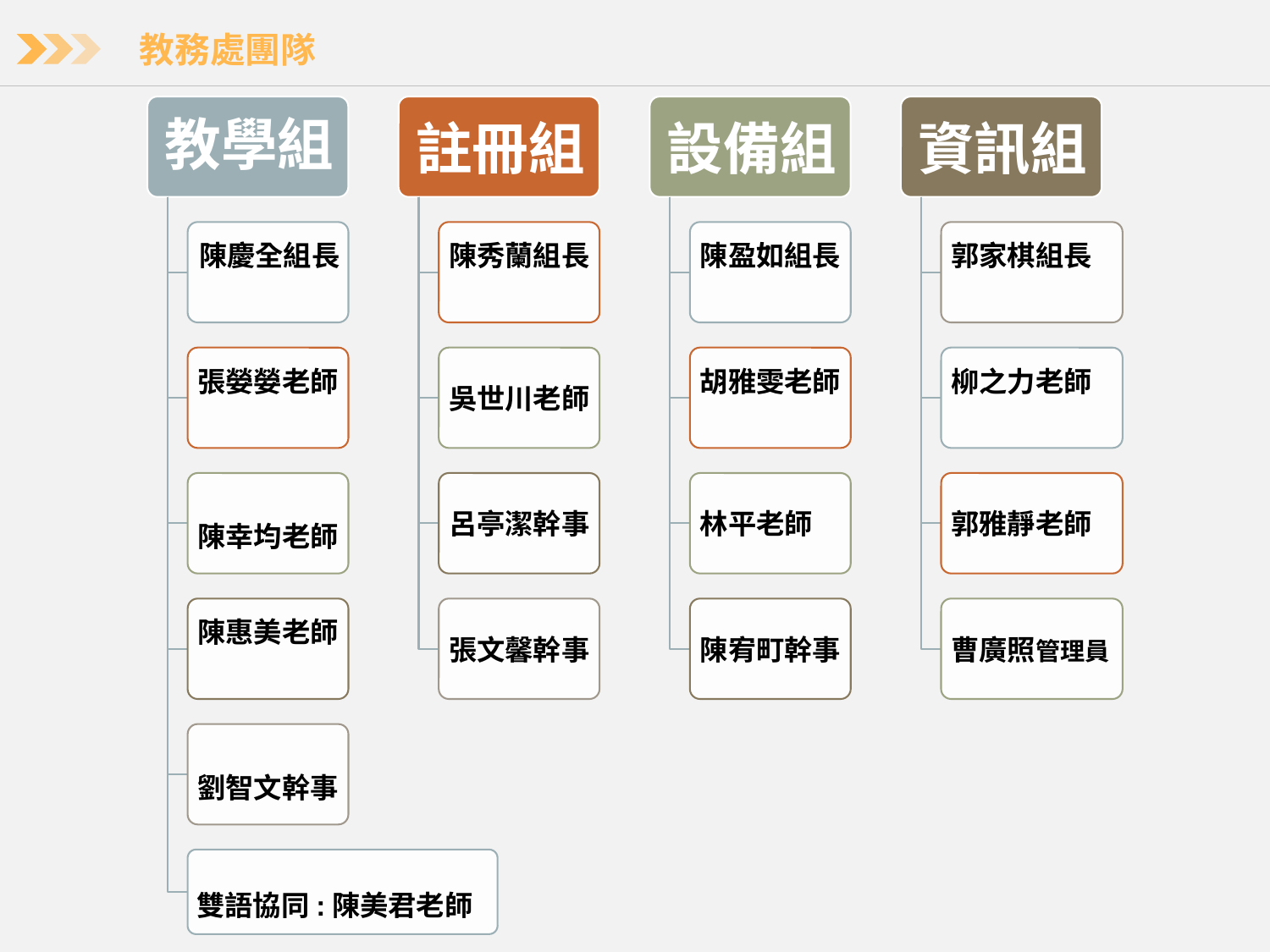

教務處團隊

教學組
陳慶全組長
張嫈嫈老師
陳幸均老師
陳惠美老師
劉智文幹事
雙語協同:陳美君老師
註冊組
陳秀蘭組長
吳世川老師
呂亭潔幹事
張文馨幹事
設備組
陳盈如組長
胡雅雯老師
林平老師
陳宥町幹事
資訊組
郭家棋組長
柳之力老師
郭雅靜老師
曹廣照管理員